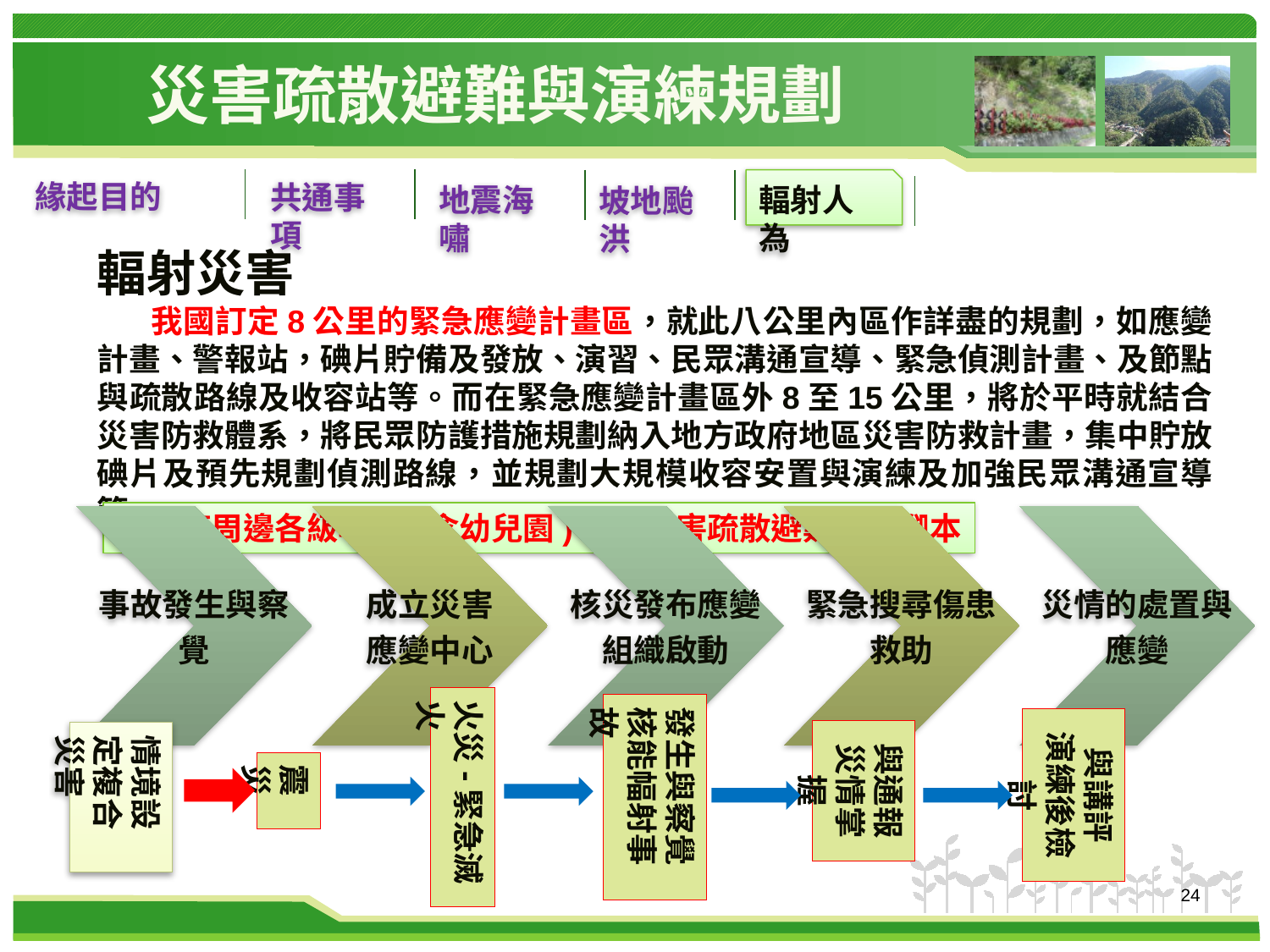

# 災害疏散避難與演練規劃
緣起目的
共通事項
地震海嘯
輻射人為
坡地颱洪
輻射災害
      我國訂定8公里的緊急應變計畫區，就此八公里內區作詳盡的規劃，如應變計畫、警報站，碘片貯備及發放、演習、民眾溝通宣導、緊急偵測計畫、及節點與疏散路線及收容站等。而在緊急應變計畫區外8至15公里，將於平時就結合災害防救體系，將民眾防護措施規劃納入地方政府地區災害防救計畫，集中貯放碘片及預先規劃偵測路線，並規劃大規模收容安置與演練及加強民眾溝通宣導等。
核電廠周邊各級學校(含幼兒園)輻射災害疏散避難演練腳本
事故發生與察覺
成立災害
應變中心
核災發布應變組織啟動
緊急搜尋傷患救助
災情的處置與應變
火災-緊急滅火
發生與察覺
核能幅射事故
與講評
演練後檢討
與通報
災情掌握
情境設定複合災害
震災

24